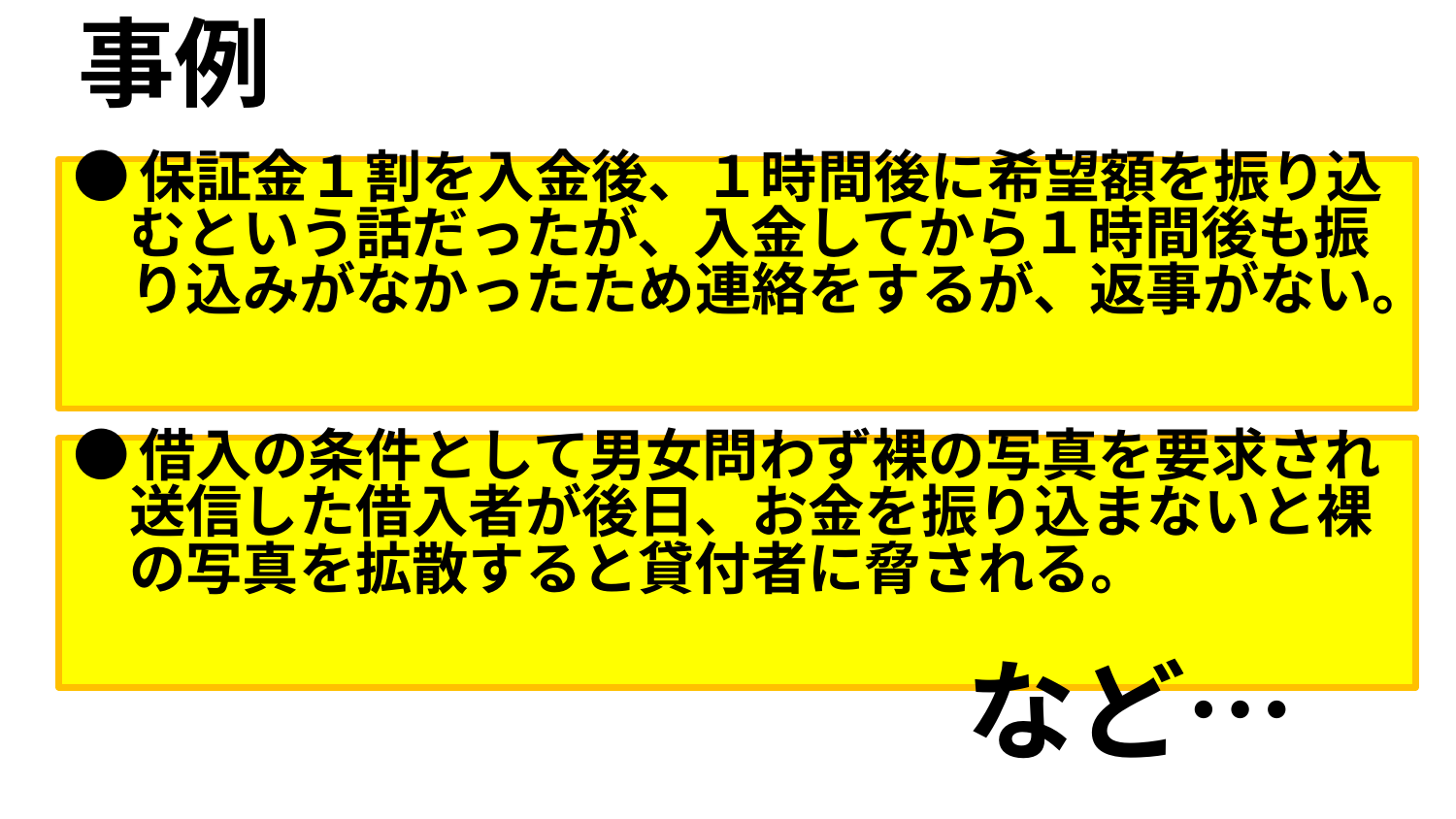

# 事例
●保証金１割を入金後、１時間後に希望額を振り込
　むという話だったが、入金してから１時間後も振
　り込みがなかったため連絡をするが、返事がない。

●借入の条件として男女問わず裸の写真を要求され
　送信した借入者が後日、お金を振り込まないと裸
　の写真を拡散すると貸付者に脅される。

　　　　　　　　　　　　　　　　　　　　など…